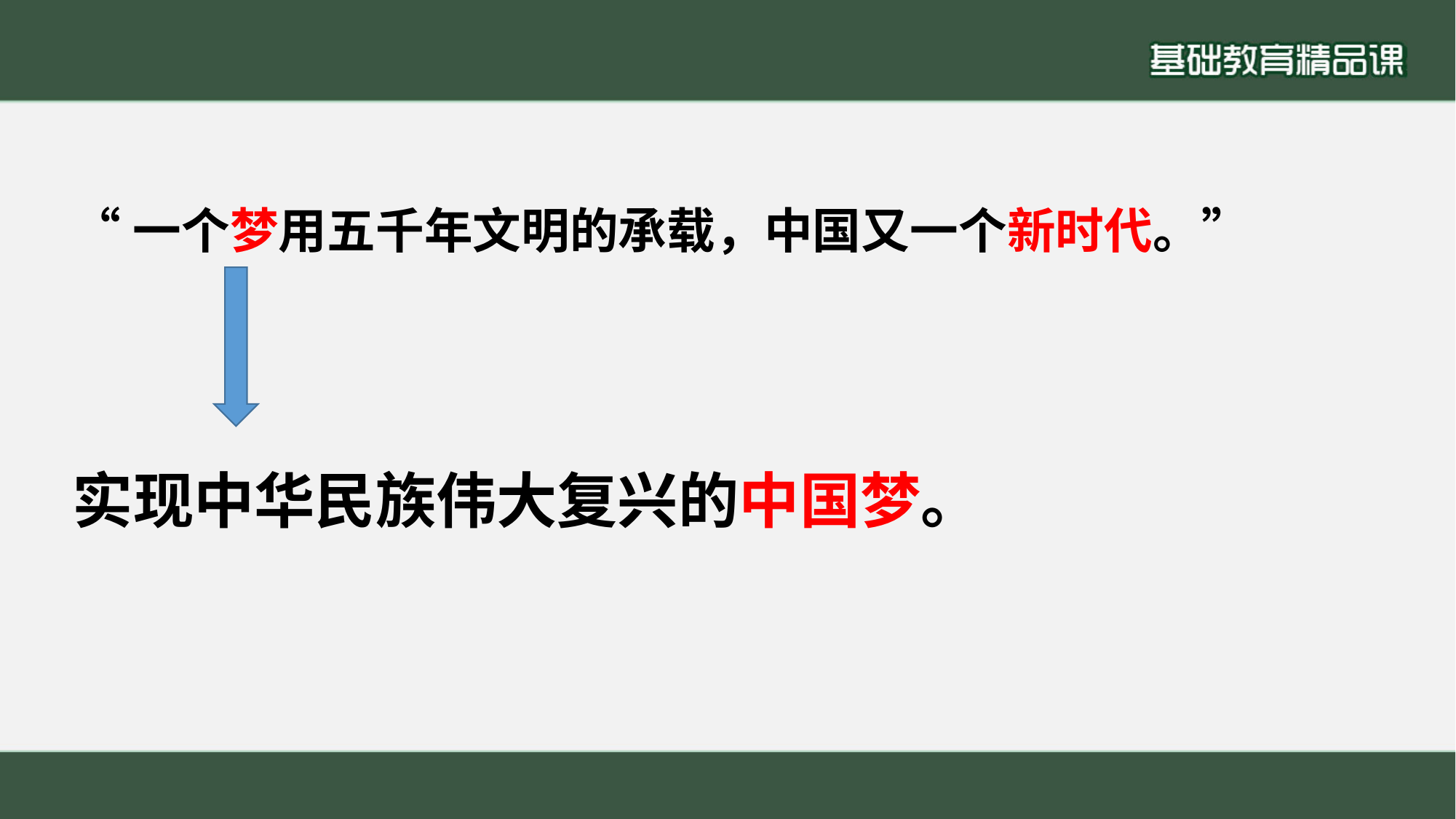

“一个梦用五千年文明的承载，中国又一个新时代。”

实现中华民族伟大复兴的中国梦。